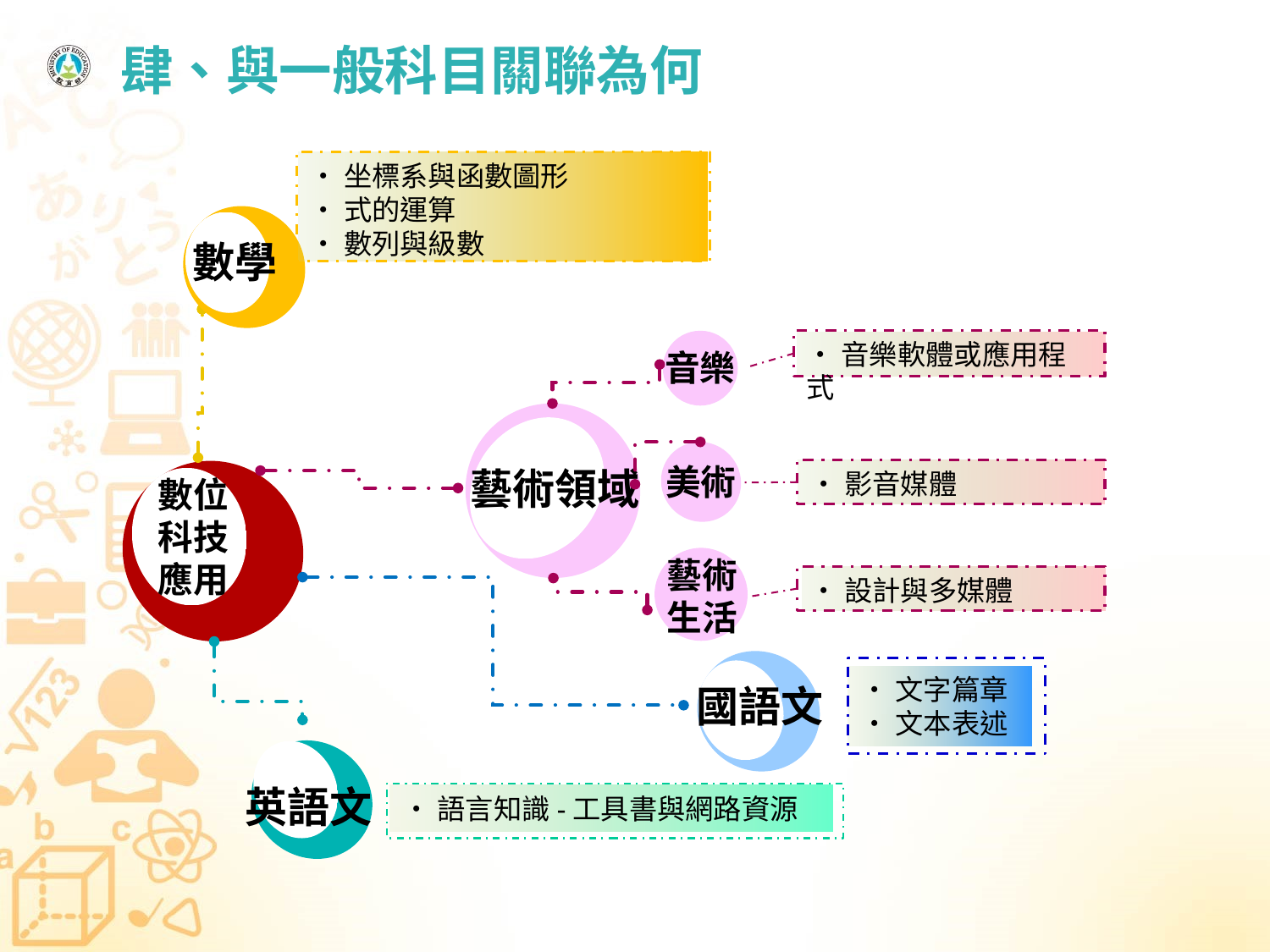

# 肆、與一般科目關聯為何

•坐標系與函數圖形
•式的運算
•數列與級數

數學
•音樂軟體或應用程式

•影音媒體
•設計與多媒體

音樂

藝術領域

美術

數位科技應用

國語文

•文字篇章
•文本表述

英語文

•語言知識-工具書與網路資源

藝術
生活